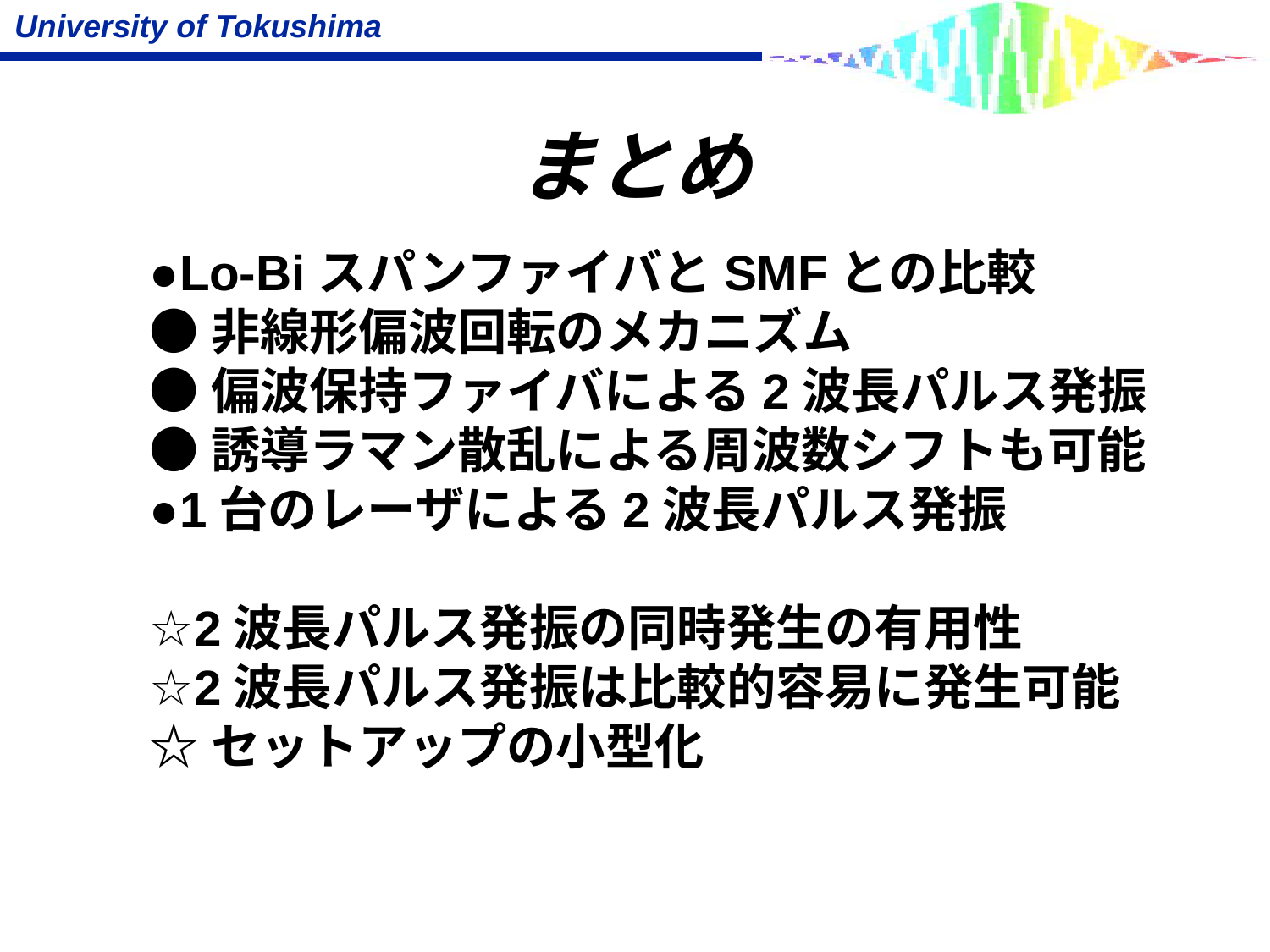

# まとめ
●Lo-BiスパンファイバとSMFとの比較
●非線形偏波回転のメカニズム
●偏波保持ファイバによる2波長パルス発振
●誘導ラマン散乱による周波数シフトも可能
●1台のレーザによる2波長パルス発振

☆2波長パルス発振の同時発生の有用性
☆2波長パルス発振は比較的容易に発生可能
☆セットアップの小型化